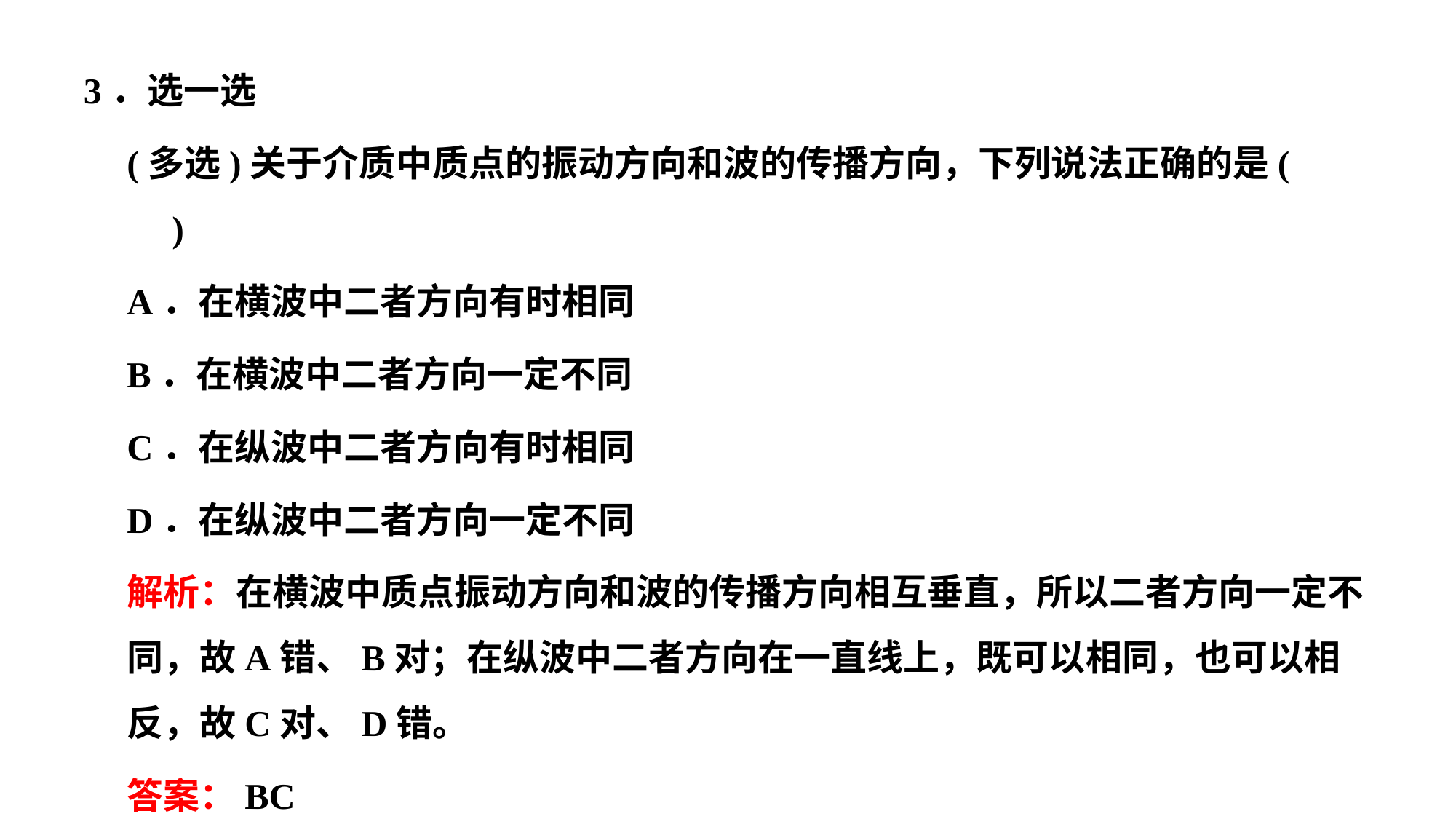

3．选一选
(多选)关于介质中质点的振动方向和波的传播方向，下列说法正确的是(　　)
A．在横波中二者方向有时相同
B．在横波中二者方向一定不同
C．在纵波中二者方向有时相同
D．在纵波中二者方向一定不同
解析：在横波中质点振动方向和波的传播方向相互垂直，所以二者方向一定不同，故A错、B对；在纵波中二者方向在一直线上，既可以相同，也可以相反，故C对、D错。
答案：BC